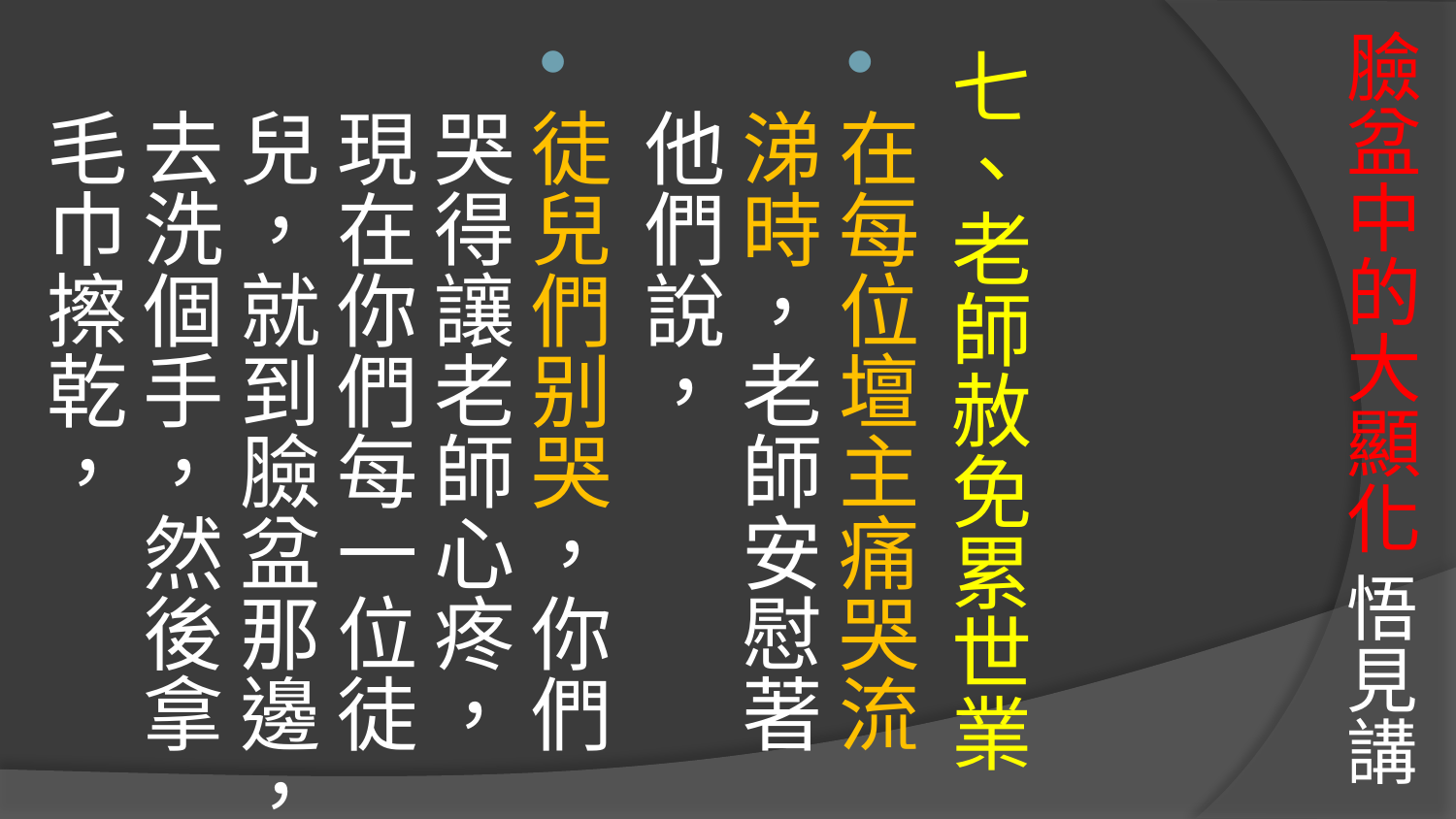

# 臉盆中的大顯化 悟見講
七、老師赦免累世業
在每位壇主痛哭流涕時，老師安慰著他們說，
徒兒們别哭，你們哭得讓老師心疼，現在你們每一位徒兒，就到臉盆那邊，去洗個手，然後拿毛巾擦乾，